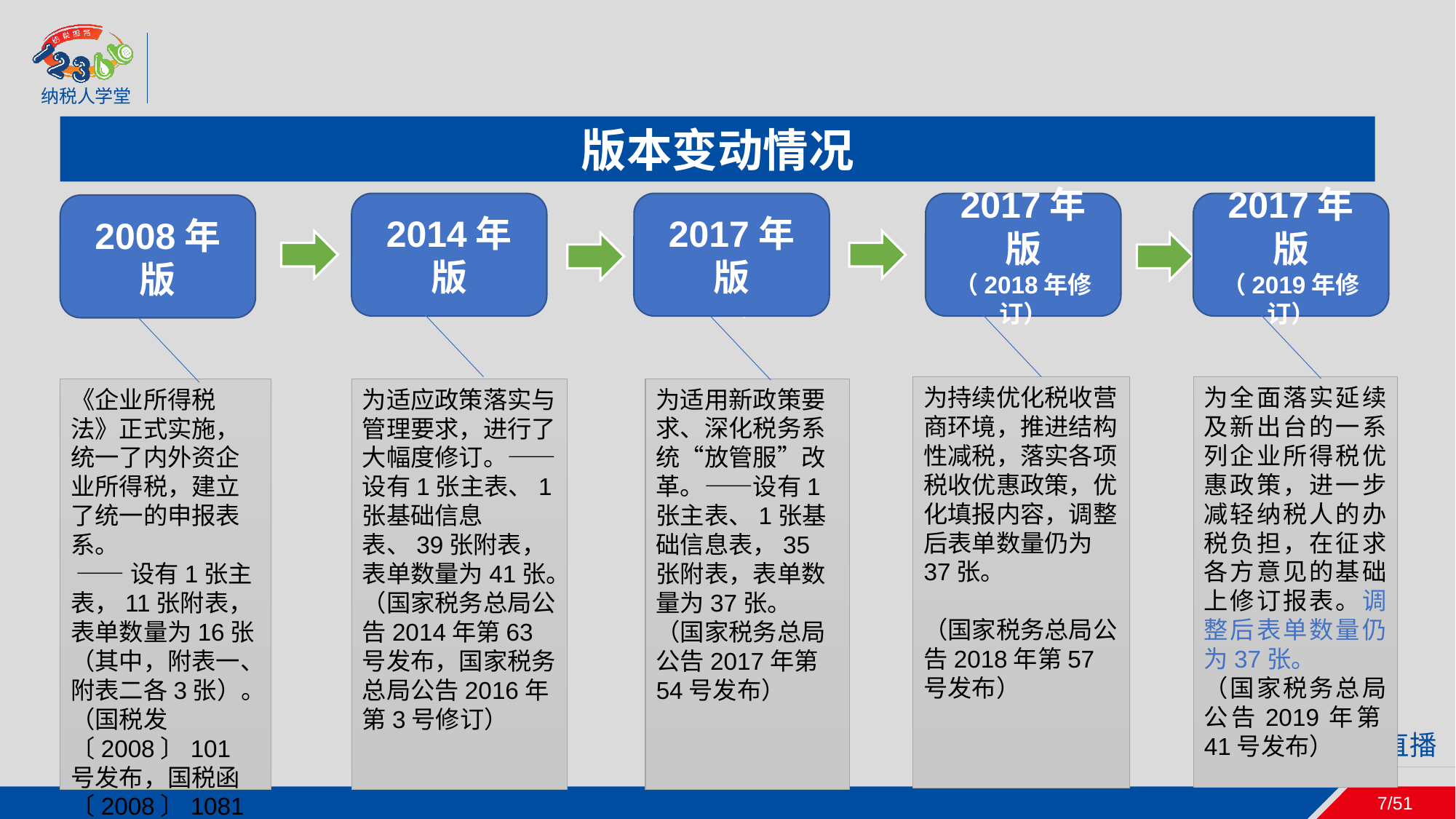

版本变动情况
2014年版
2017年版
2017年版
（2018年修订）
2017年版
（2019年修订）
2008年版

为持续优化税收营商环境，推进结构性减税，落实各项税收优惠政策，优化填报内容，调整后表单数量仍为37张。

（国家税务总局公告2018年第57号发布）

为全面落实延续及新出台的一系列企业所得税优惠政策，进一步减轻纳税人的办税负担，在征求各方意见的基础上修订报表。调整后表单数量仍为37张。
（国家税务总局公告2019年第41号发布）

《企业所得税法》正式实施，统一了内外资企业所得税，建立了统一的申报表系。
 ——设有1张主表，11张附表，表单数量为16张（其中，附表一、附表二各3张）。
（国税发〔2008〕101号发布，国税函〔2008〕1081号修订）
为适应政策落实与管理要求，进行了大幅度修订。——设有1张主表、1张基础信息表、39张附表，表单数量为41张。
（国家税务总局公告2014年第63号发布，国家税务总局公告2016年第3号修订）
为适用新政策要求、深化税务系统“放管服”改革。——设有1张主表、1张基础信息表，35张附表，表单数量为37张。
（国家税务总局公告2017年第54号发布）